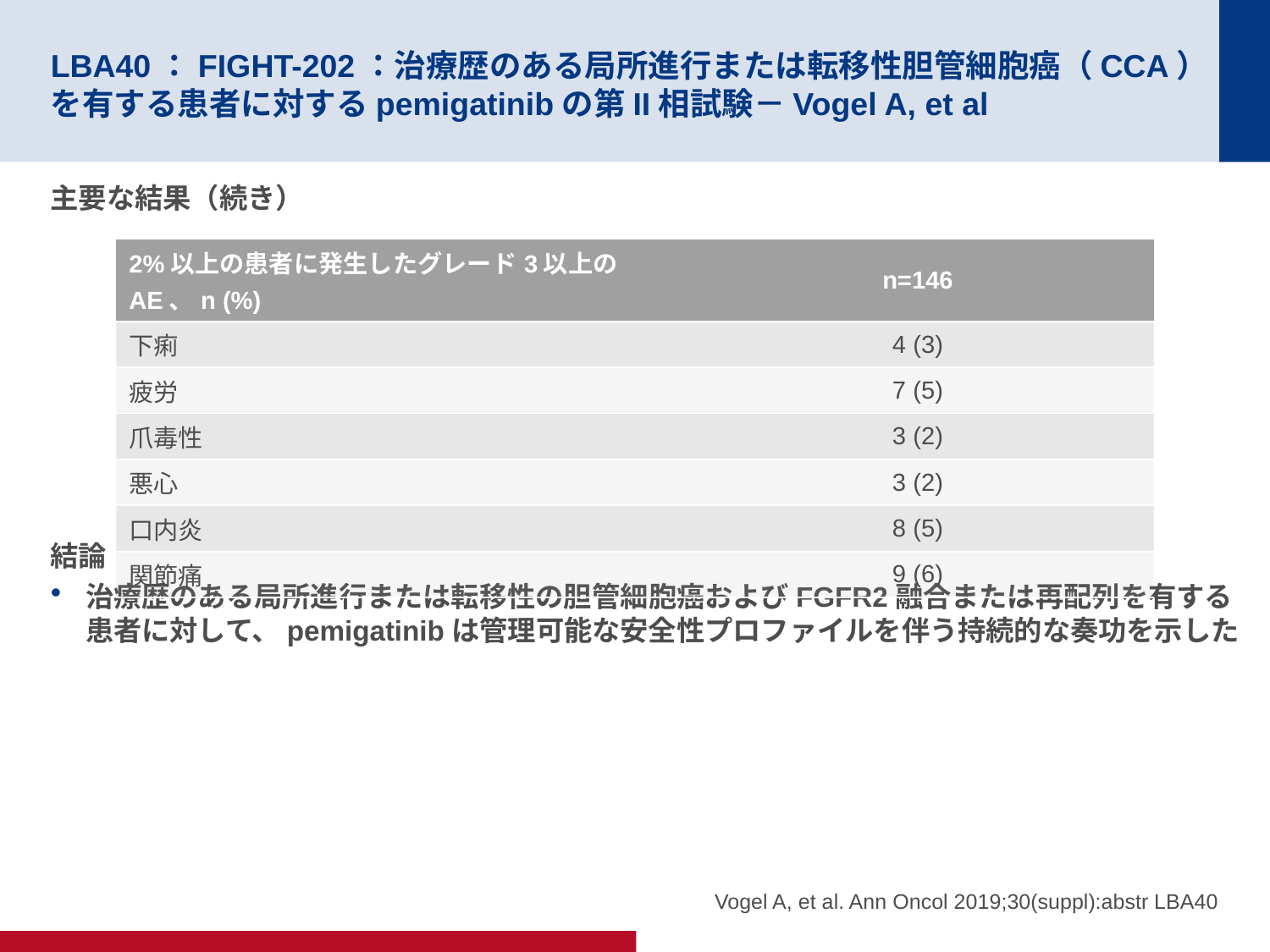

# LBA40：FIGHT-202：治療歴のある局所進行または転移性胆管細胞癌（CCA）を有する患者に対するpemigatinibの第II相試験－Vogel A, et al
主要な結果（続き）
結論
治療歴のある局所進行または転移性の胆管細胞癌およびFGFR2融合または再配列を有する患者に対して、pemigatinibは管理可能な安全性プロファイルを伴う持続的な奏功を示した
| 2%以上の患者に発生したグレード3以上のAE、n (%) | n=146 |
| --- | --- |
| 下痢 | 4 (3) |
| 疲労 | 7 (5) |
| 爪毒性 | 3 (2) |
| 悪心 | 3 (2) |
| 口内炎 | 8 (5) |
| 関節痛 | 9 (6) |
Vogel A, et al. Ann Oncol 2019;30(suppl):abstr LBA40